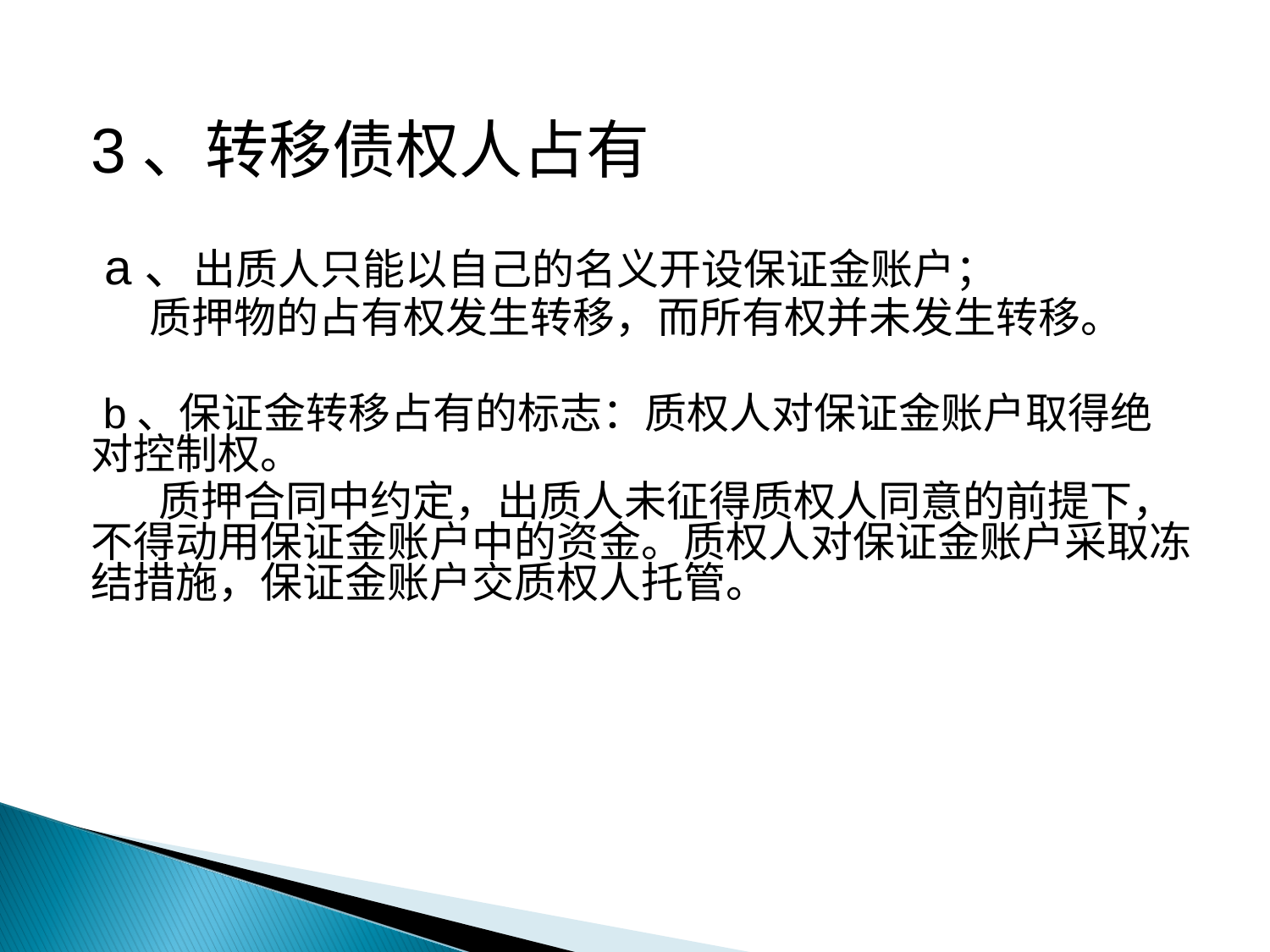

3、转移债权人占有

 a、出质人只能以自己的名义开设保证金账户；
     质押物的占有权发生转移，而所有权并未发生转移。

 b、保证金转移占有的标志：质权人对保证金账户取得绝对控制权。
      质押合同中约定，出质人未征得质权人同意的前提下，不得动用保证金账户中的资金。质权人对保证金账户采取冻结措施，保证金账户交质权人托管。